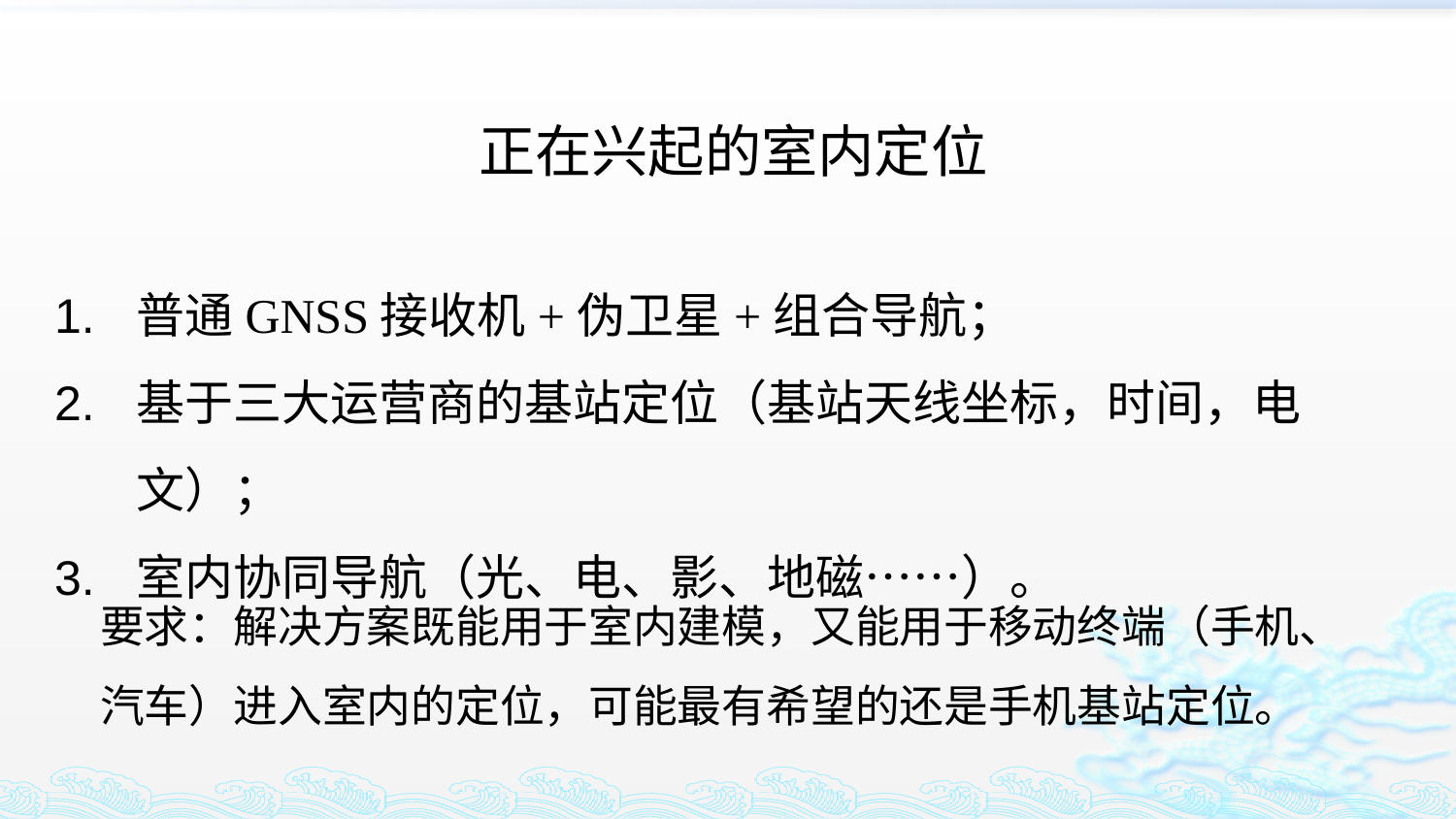

正在兴起的室内定位
普通GNSS接收机+伪卫星+组合导航；
基于三大运营商的基站定位（基站天线坐标，时间，电文）；
室内协同导航（光、电、影、地磁……）。
要求：解决方案既能用于室内建模，又能用于移动终端（手机、汽车）进入室内的定位，可能最有希望的还是手机基站定位。